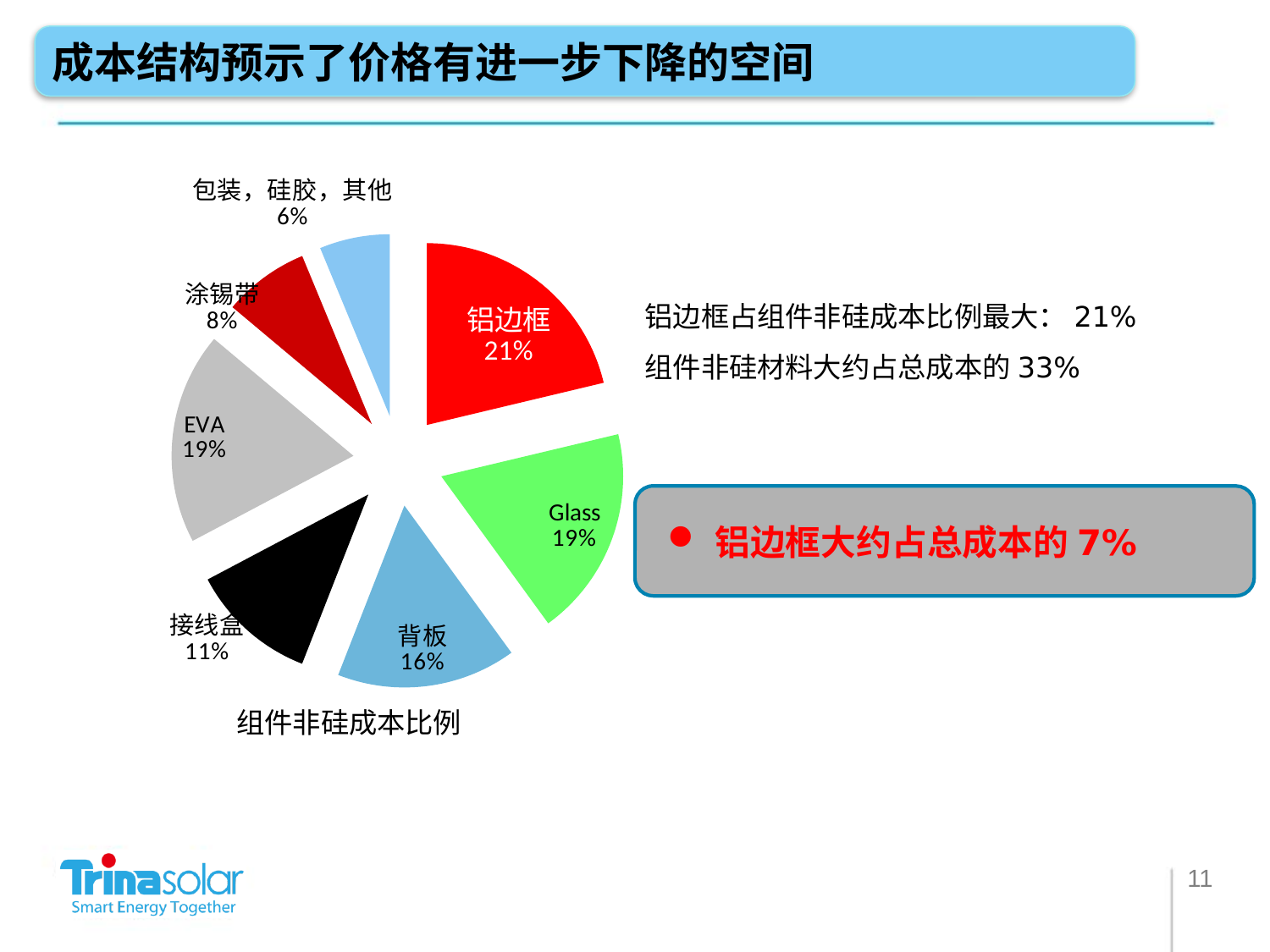

成本结构预示了价格有进一步下降的空间

### Chart

| Category | 比例 |
|---|---|
| Al Frame | 0.2176315789473684 |
| Glass | 0.19157894736842107 |
| 背板 | 0.1631578947368421 |
| J-box | 0.11578947368421054 |
| EVA | 0.19295523536266795 |
| 涂锡带 | 0.0781578947368421 |
| 包装，硅胶，其他 | 0.06394736842105264 |
铝边框占组件非硅成本比例最大：21%
组件非硅材料大约占总成本的33%

铝边框大约占总成本的7%
组件非硅成本比例
11